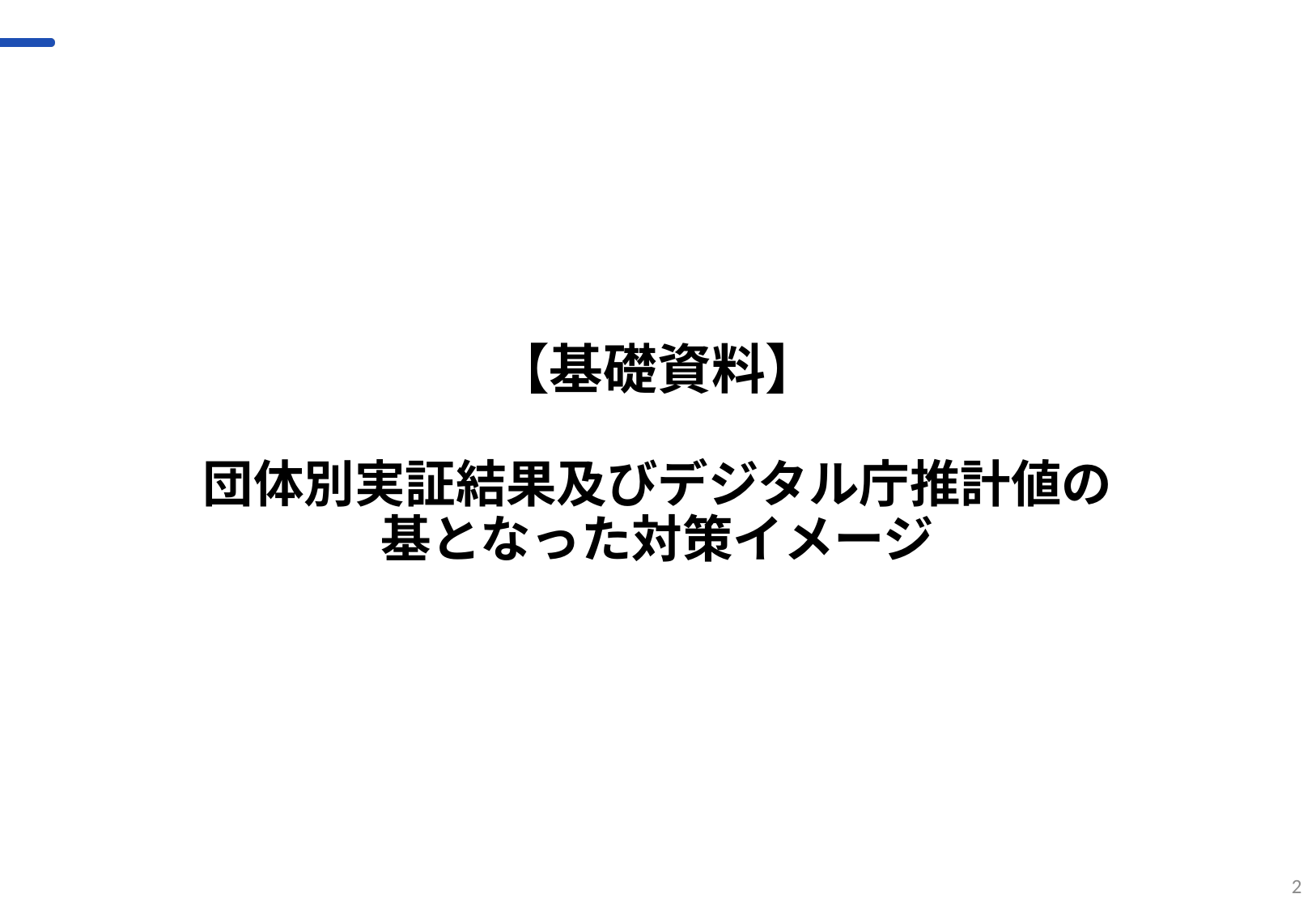

# 【基礎資料】 団体別実証結果及びデジタル庁推計値の 基となった対策イメージ
2